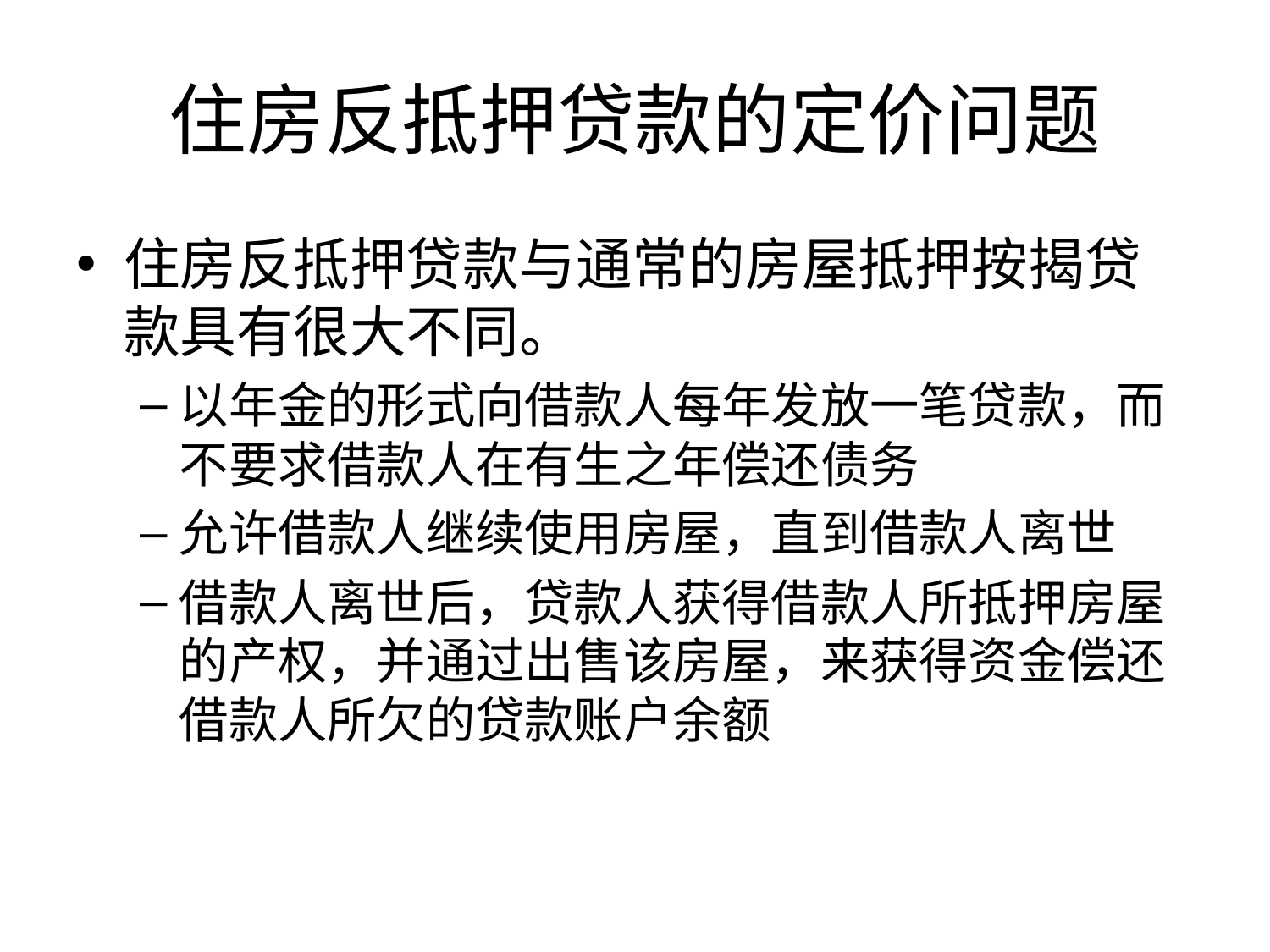

# 住房反抵押贷款的定价问题
住房反抵押贷款与通常的房屋抵押按揭贷款具有很大不同。
以年金的形式向借款人每年发放一笔贷款，而不要求借款人在有生之年偿还债务
允许借款人继续使用房屋，直到借款人离世
借款人离世后，贷款人获得借款人所抵押房屋的产权，并通过出售该房屋，来获得资金偿还借款人所欠的贷款账户余额